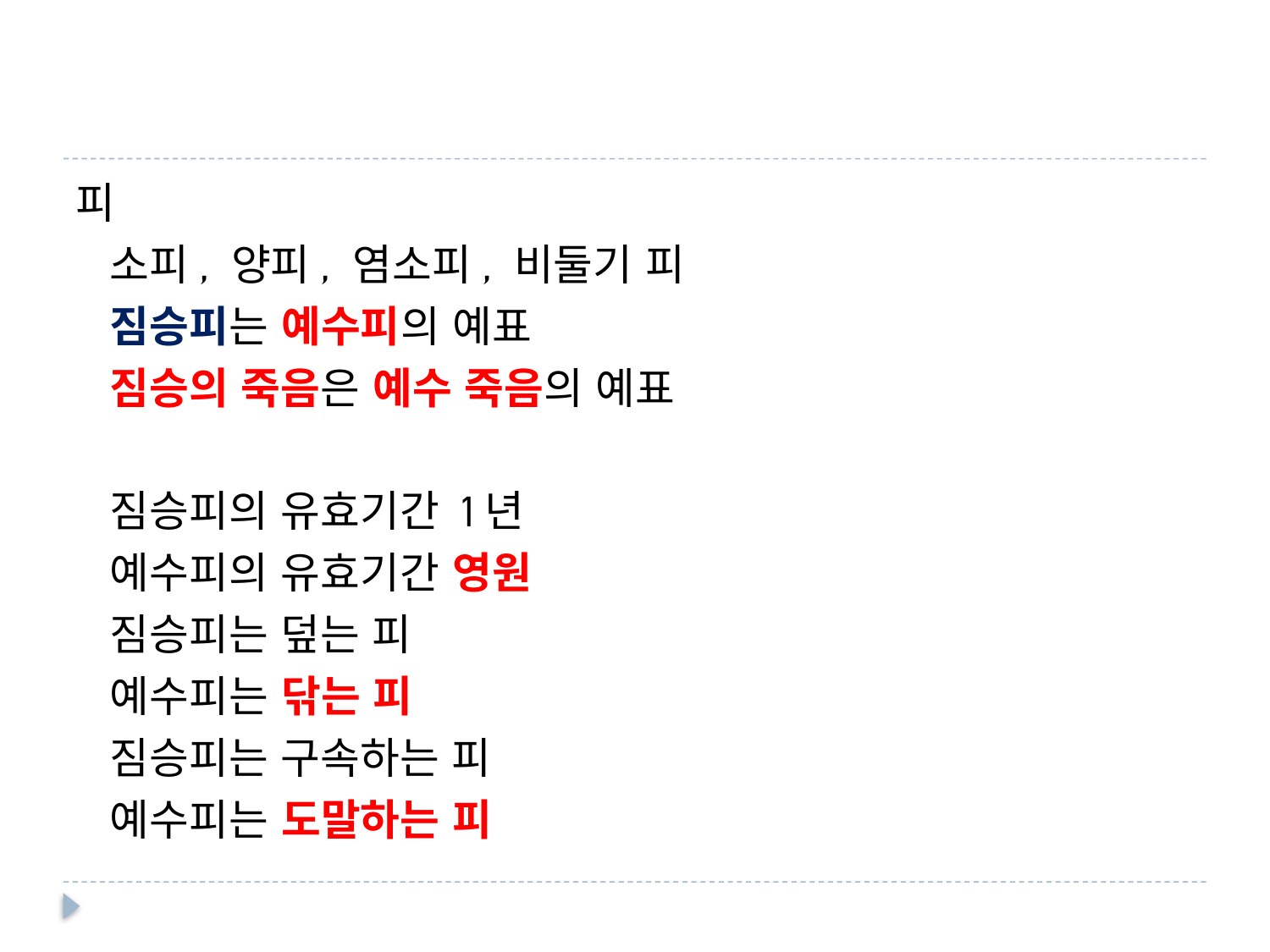

#
피
  소피, 양피, 염소피, 비둘기 피
  짐승피는 예수피의 예표
  짐승의 죽음은 예수 죽음의 예표

  짐승피의 유효기간 1년
  예수피의 유효기간 영원
  짐승피는 덮는 피
  예수피는 닦는 피
  짐승피는 구속하는 피
  예수피는 도말하는 피